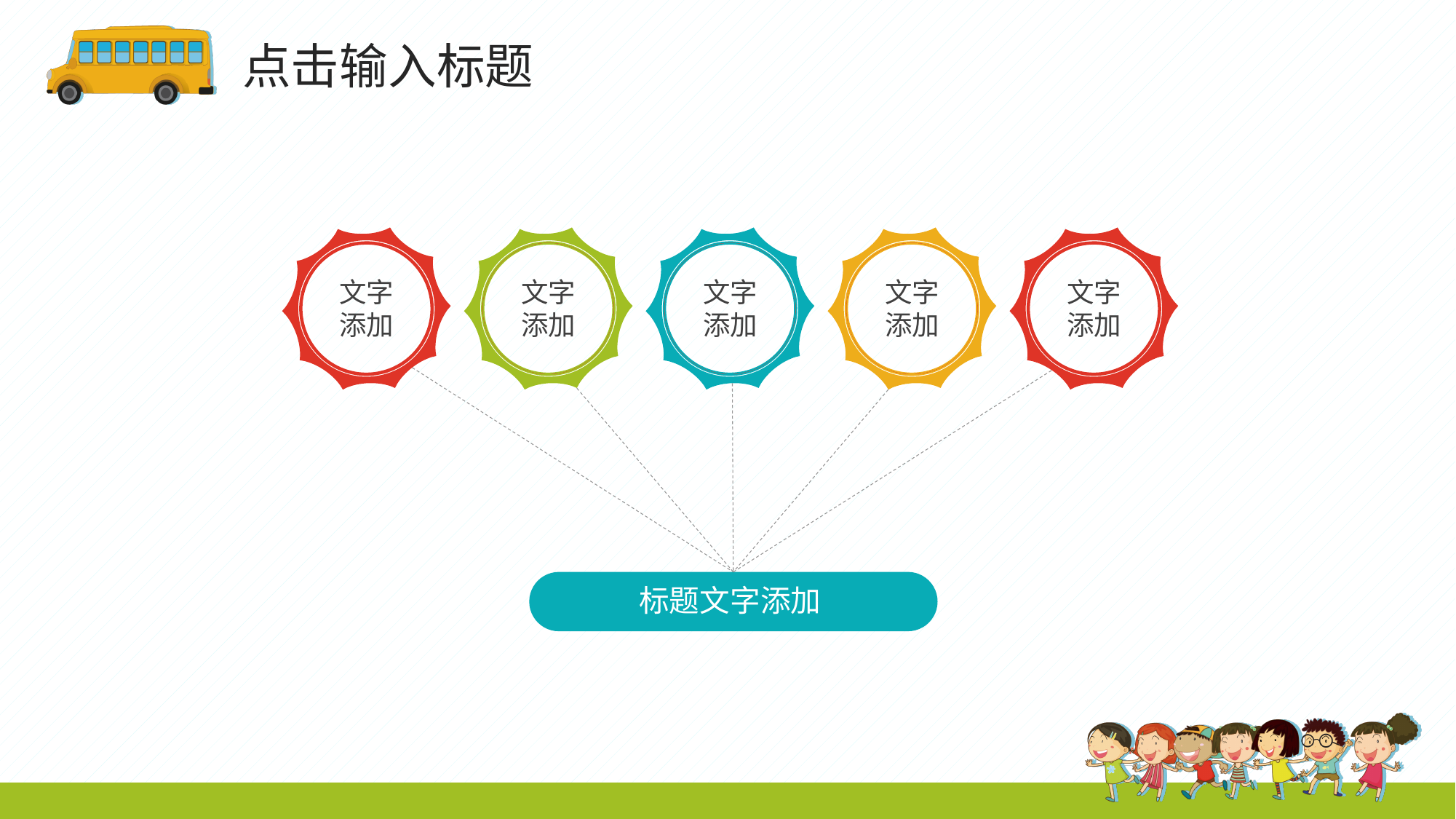

点击输入标题

文字
添加
文字
添加
文字
添加
文字
添加
文字
添加

标题文字添加